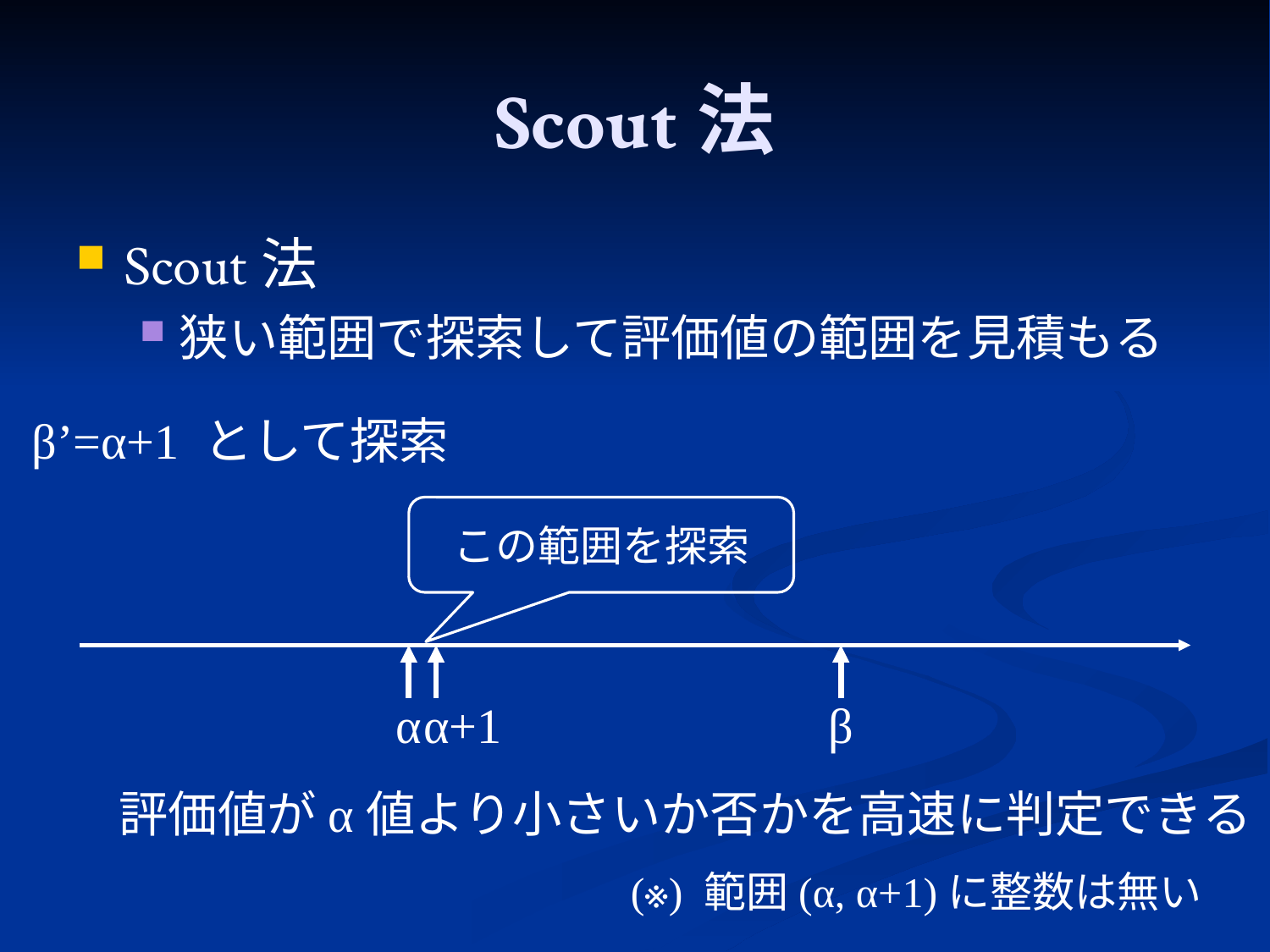

# Scout法
Scout法
狭い範囲で探索して評価値の範囲を見積もる
β’=α+1 として探索
この範囲を探索
α+1
α
β
評価値がα値より小さいか否かを高速に判定できる
(※) 範囲(α, α+1)に整数は無い